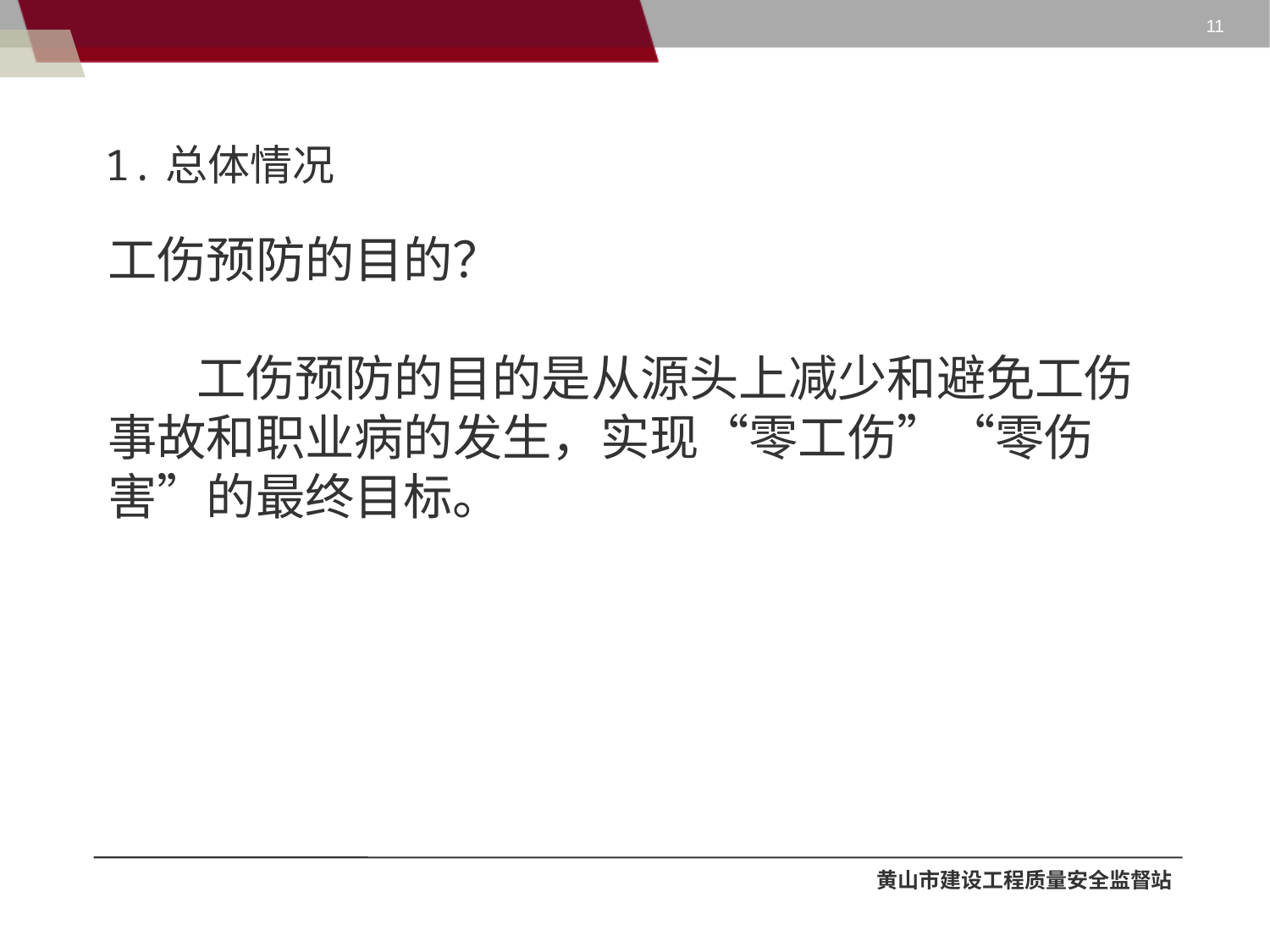

11

1.总体情况
工伤预防的目的？

       工伤预防的目的是从源头上减少和避免工伤事故和职业病的发生，实现“零工伤”“零伤害”的最终目标。